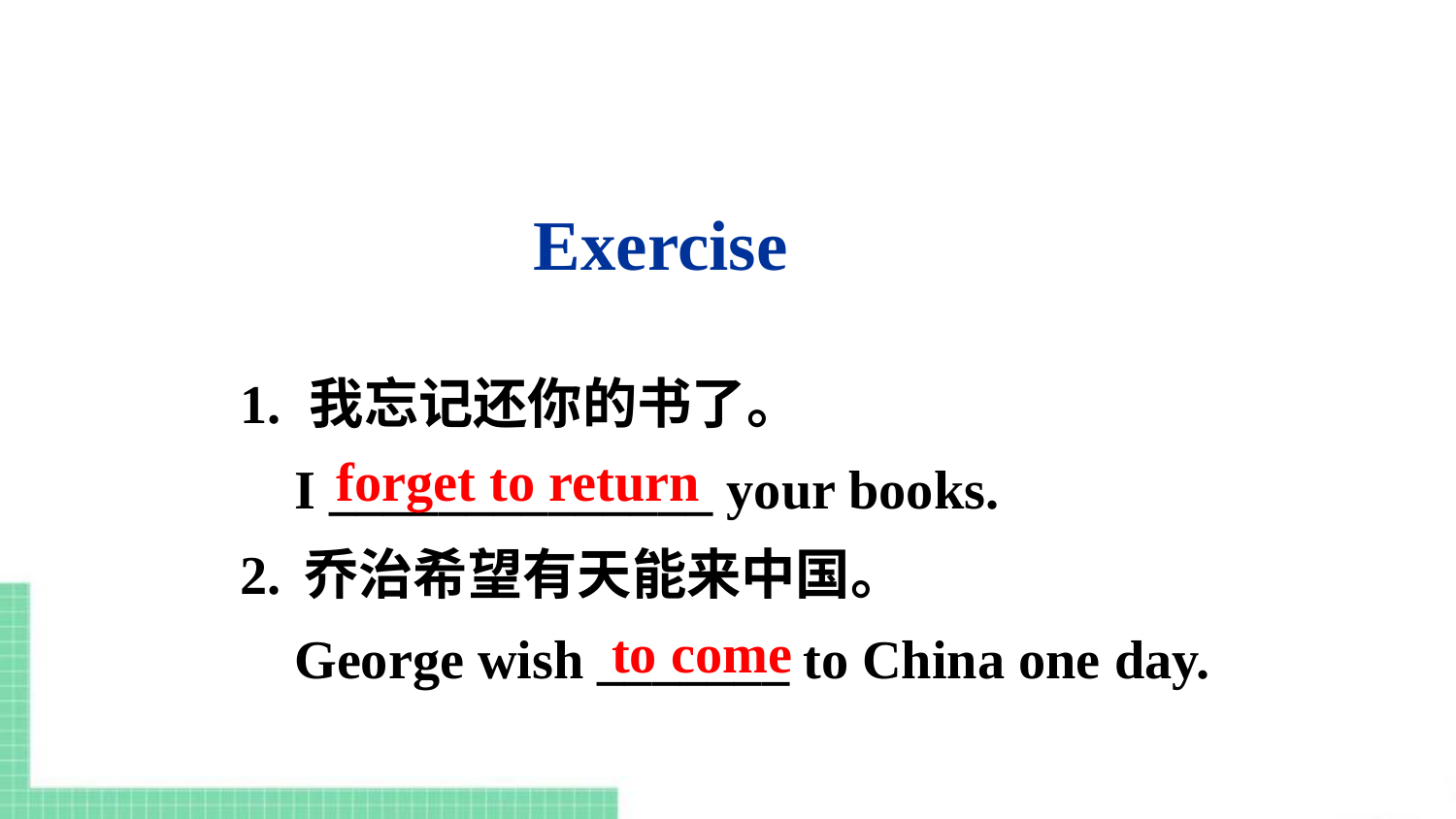

Exercise
1. 我忘记还你的书了。
    I ______________ your books.
2. 乔治希望有天能来中国。
    George wish _______ to China one day.
forget to return
to come